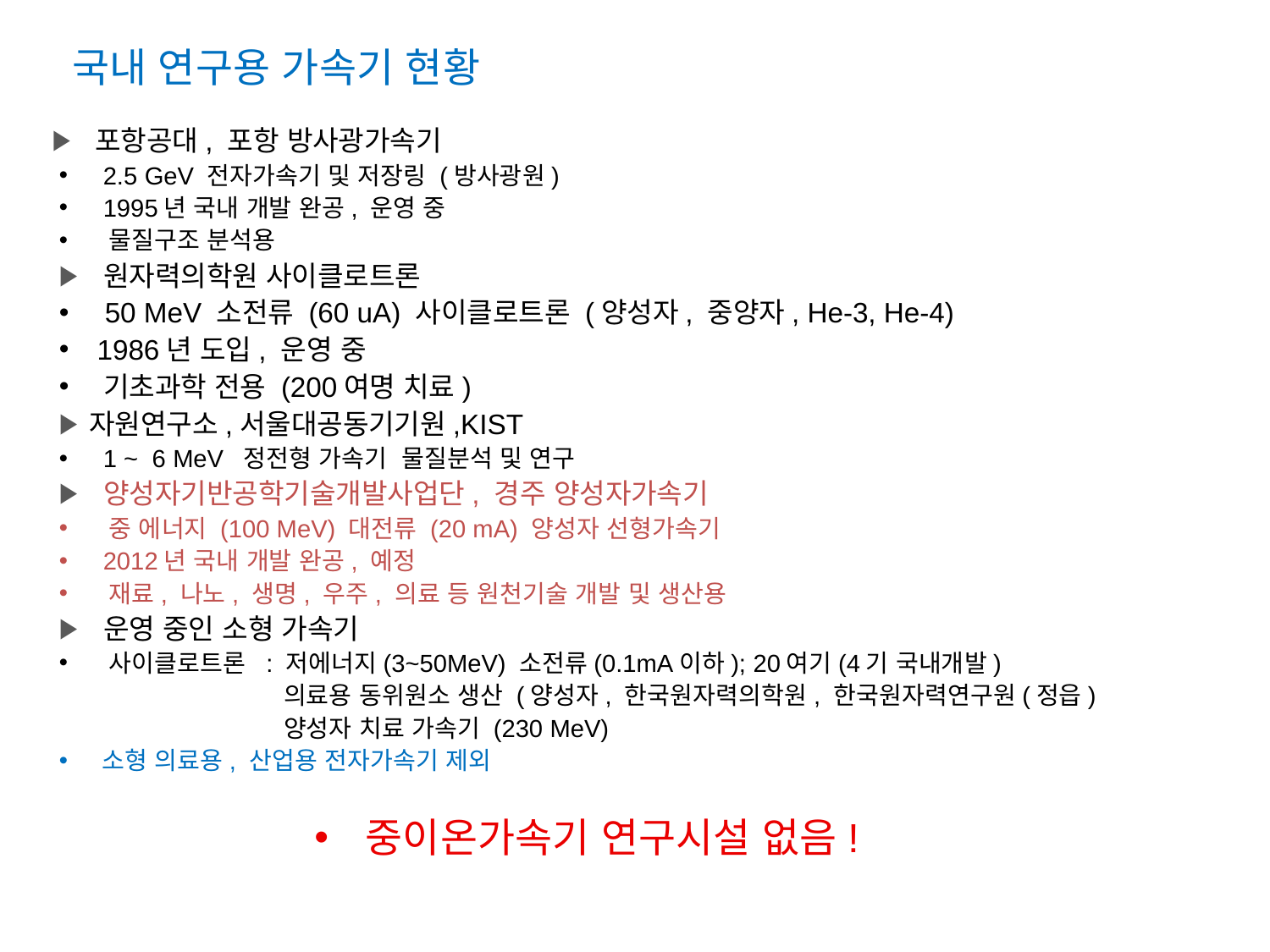

국내 연구용 가속기 현황
 포항공대, 포항 방사광가속기
  2.5 GeV 전자가속기 및 저장링 (방사광원)
  1995년 국내 개발 완공, 운영 중
  물질구조 분석용
 원자력의학원 사이클로트론
  50 MeV 소전류 (60 uA) 사이클로트론 (양성자, 중양자, He-3, He-4)
 1986년 도입, 운영 중
 기초과학 전용 (200여명 치료)
자원연구소,서울대공동기기원,KIST
  1 ~  6 MeV  정전형 가속기  물질분석 및 연구
 양성자기반공학기술개발사업단, 경주 양성자가속기
  중 에너지 (100 MeV) 대전류 (20 mA) 양성자 선형가속기
  2012년 국내 개발 완공, 예정
  재료, 나노, 생명, 우주, 의료 등 원천기술 개발 및 생산용
 운영 중인 소형 가속기
  사이클로트론  : 저에너지(3~50MeV) 소전류(0.1mA이하); 20여기(4기 국내개발)
                           의료용 동위원소 생산 (양성자, 한국원자력의학원, 한국원자력연구원(정읍)
                           양성자 치료 가속기 (230 MeV)
 소형 의료용, 산업용 전자가속기 제외

 중이온가속기 연구시설 없음!